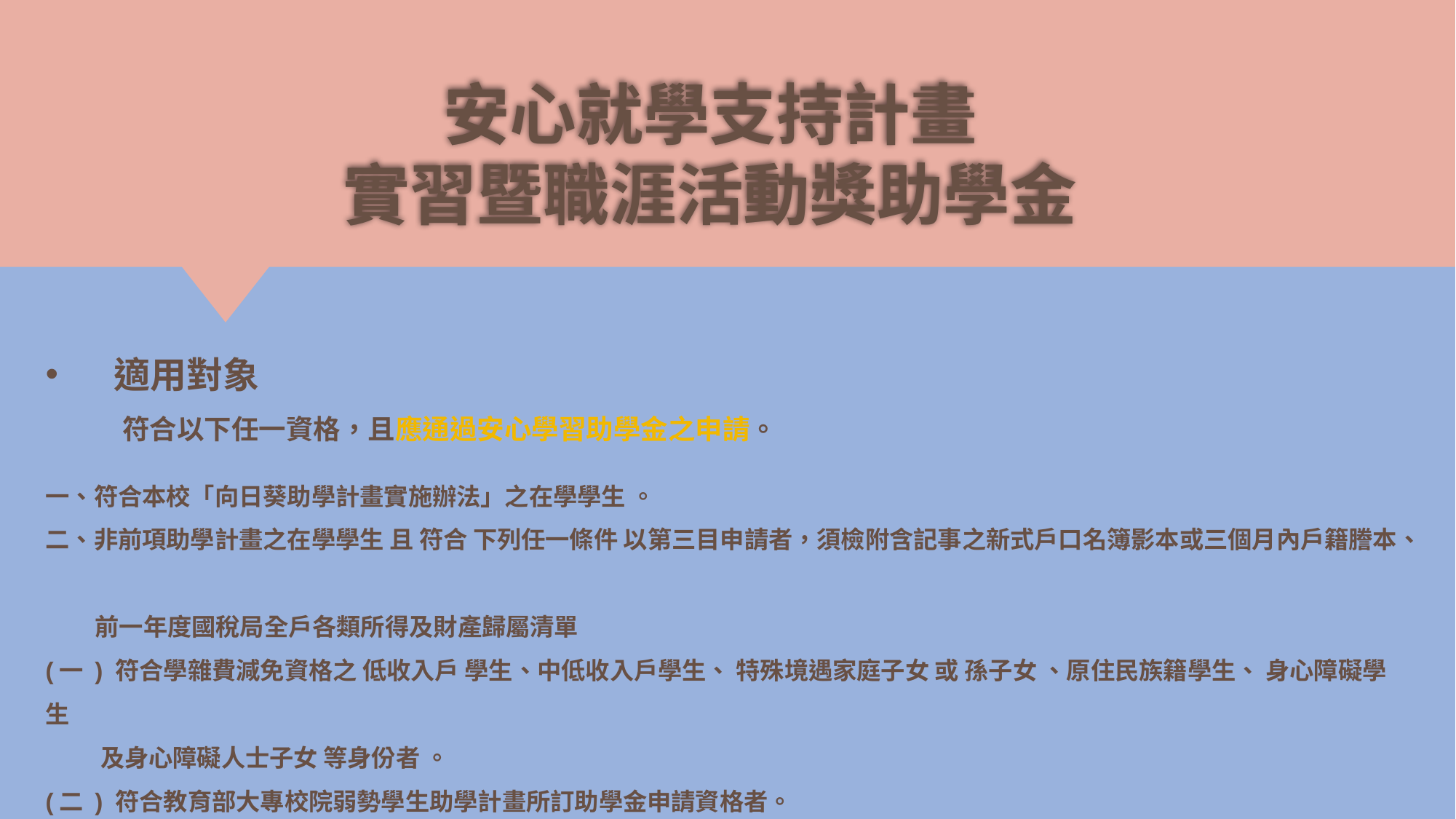

安心就學支持計畫
實習暨職涯活動獎助學金

適用對象
   符合以下任一資格，且應通過安心學習助學金之申請。

一、符合本校「向日葵助學計畫實施辦法」之在學學生 。
二、非前項助學計畫之在學學生 且 符合 下列任一條件 以第三目申請者，須檢附含記事之新式戶口名簿影本或三個月內戶籍謄本、
        前一年度國稅局全戶各類所得及財產歸屬清單
(一 ) 符合學雜費減免資格之 低收入戶 學生、中低收入戶學生、 特殊境遇家庭子女 或 孫子女 、原住民族籍學生、 身心障礙學生
         及身心障礙人士子女 等身份者 。
(二 ) 符合教育部大專校院弱勢學生助學計畫所訂助學金申請資格者。
(三 ) 其他經委員會審定 如：家庭突遭變故經 委員會審核通過者 。